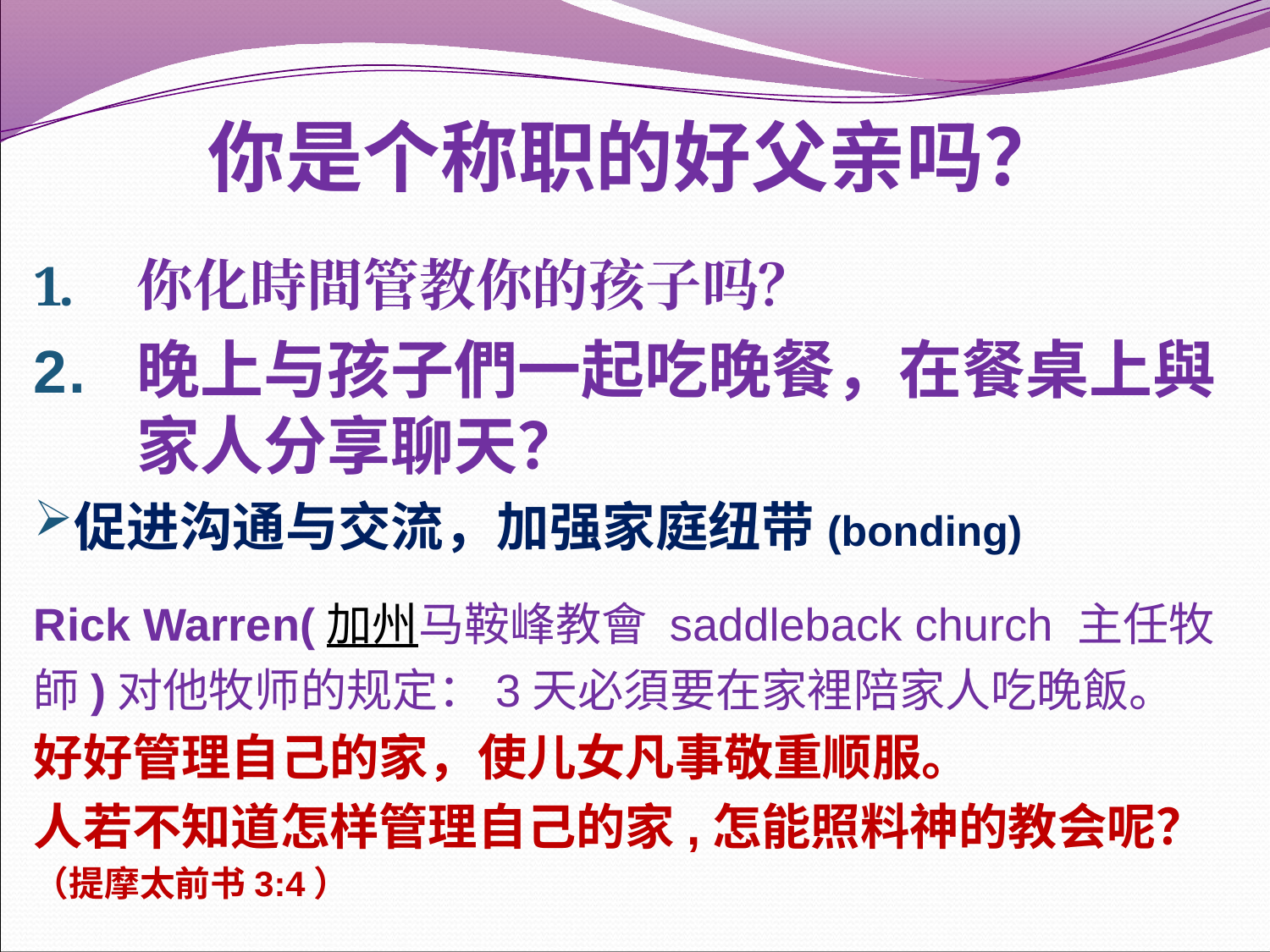

# 你是个称职的好父亲吗？
你化時間管教你的孩子吗？
晚上与孩子們一起吃晚餐，在餐桌上與家人分享聊天？
促进沟通与交流，加强家庭纽带(bonding)

Rick Warren(加州马鞍峰教會 saddleback church 主任牧師)对他牧师的规定：3天必須要在家裡陪家人吃晚飯。
好好管理自己的家，使儿女凡事敬重顺服。
人若不知道怎样管理自己的家,怎能照料神的教会呢？
（提摩太前书3:4）